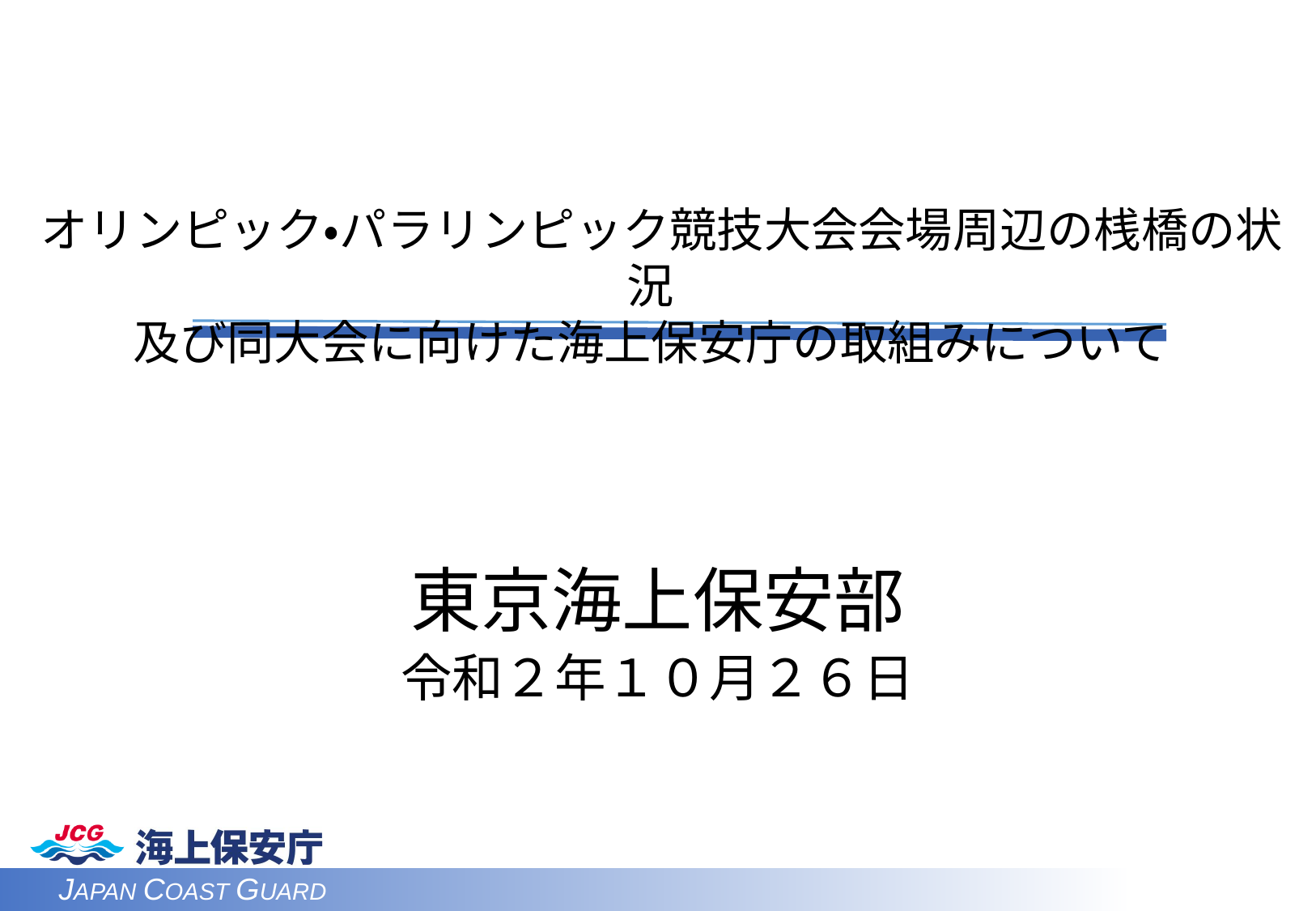

オリンピック・パラリンピック競技大会会場周辺の桟橋の状況
及び同大会に向けた海上保安庁の取組みについて
東京海上保安部
令和２年１０月２６日